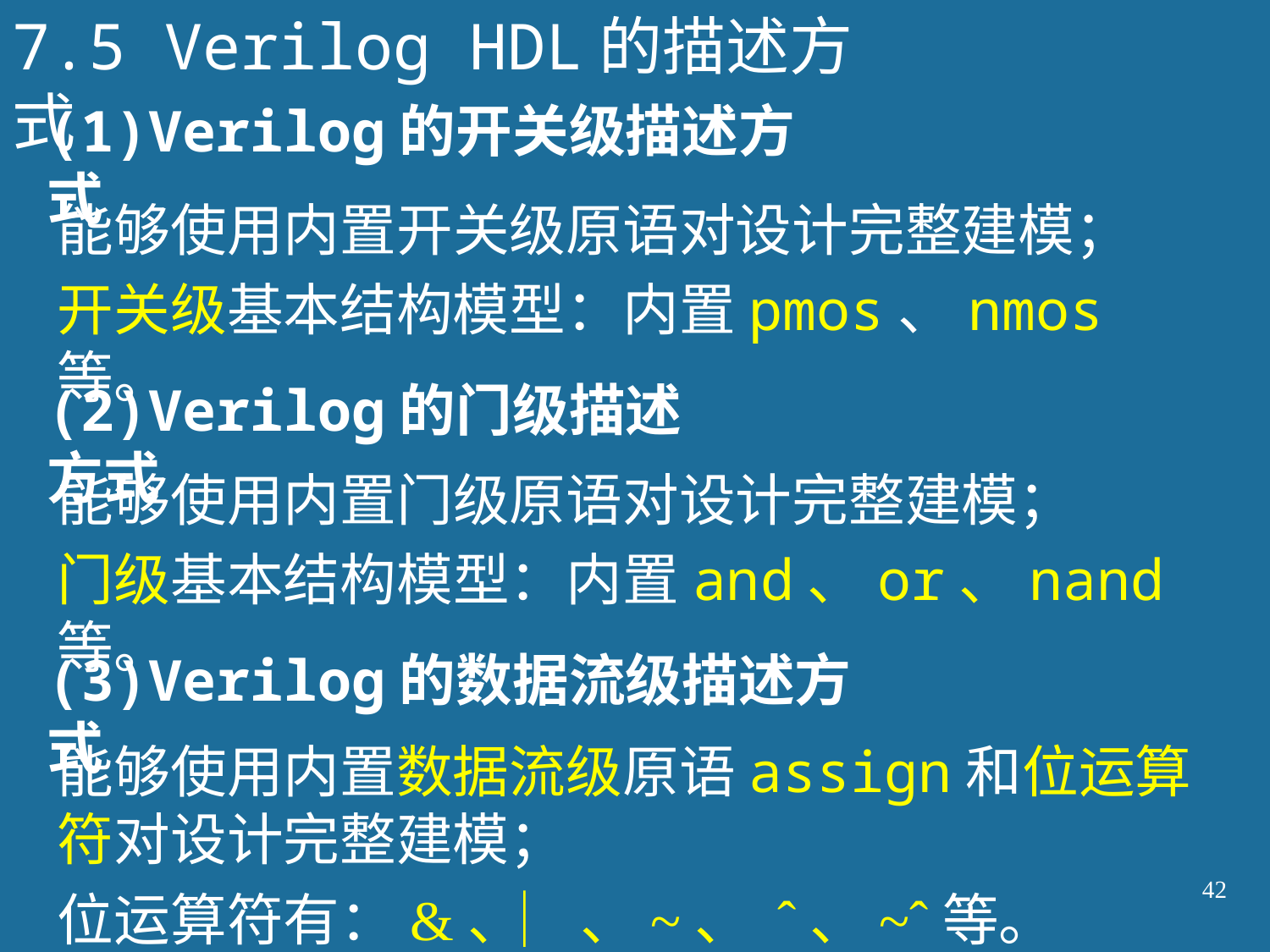

7.5 Verilog HDL的描述方式
(1)Verilog的开关级描述方式
能够使用内置开关级原语对设计完整建模；
开关级基本结构模型：内置pmos、nmos等。
(2)Verilog的门级描述方式
能够使用内置门级原语对设计完整建模；
门级基本结构模型：内置and、or、nand等。
(3)Verilog的数据流级描述方式
能够使用内置数据流级原语assign和位运算符对设计完整建模；
42
位运算符有：&、︳、~、 ˆ、~ˆ等。